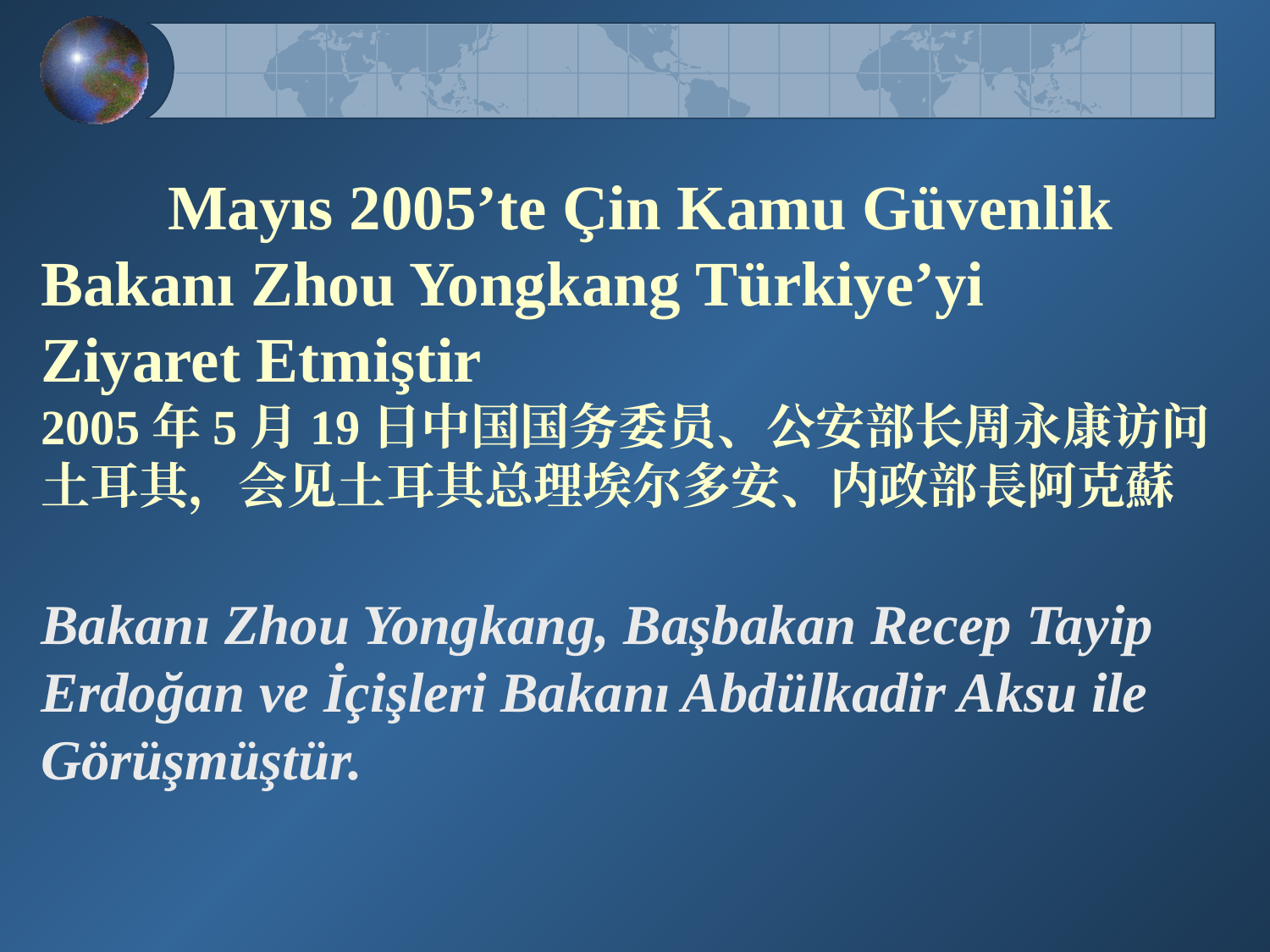

# Mayıs 2005’te Çin Kamu Güvenlik Bakanı Zhou Yongkang Türkiye’yi  Ziyaret Etmiştir 2005年5月19日中国国务委员、公安部长周永康访问土耳其，会见土耳其总理埃尔多安、内政部長阿克蘇
Bakanı Zhou Yongkang, Başbakan Recep Tayip Erdoğan ve İçişleri Bakanı Abdülkadir Aksu ile Görüşmüştür.